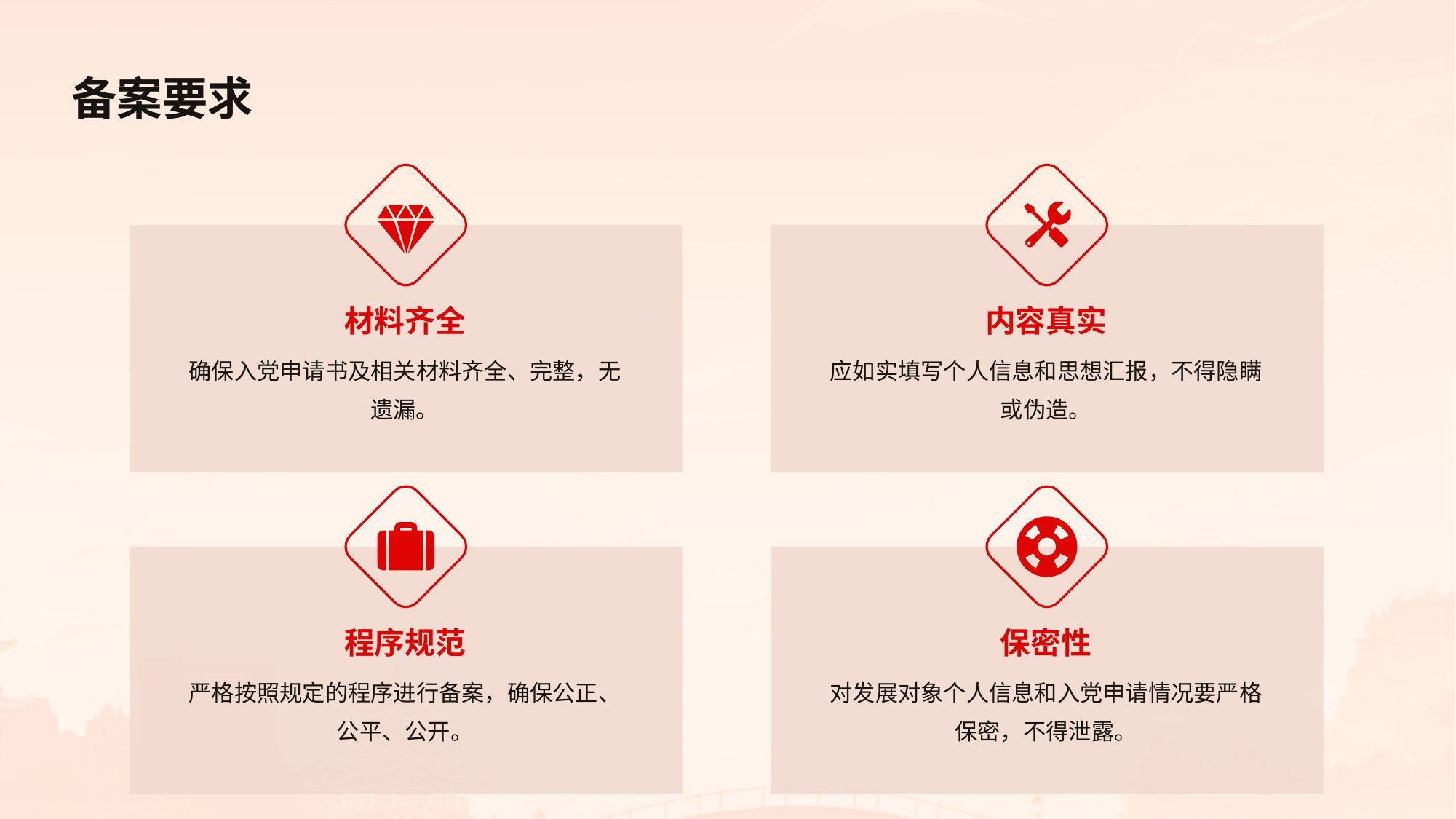

备案要求

材料齐全
内容真实
确保入党申请书及相关材料齐全、完整，无遗漏。
应如实填写个人信息和思想汇报，不得隐瞒或伪造。

程序规范
保密性
严格按照规定的程序进行备案，确保公正、公平、公开。
对发展对象个人信息和入党申请情况要严格保密，不得泄露。